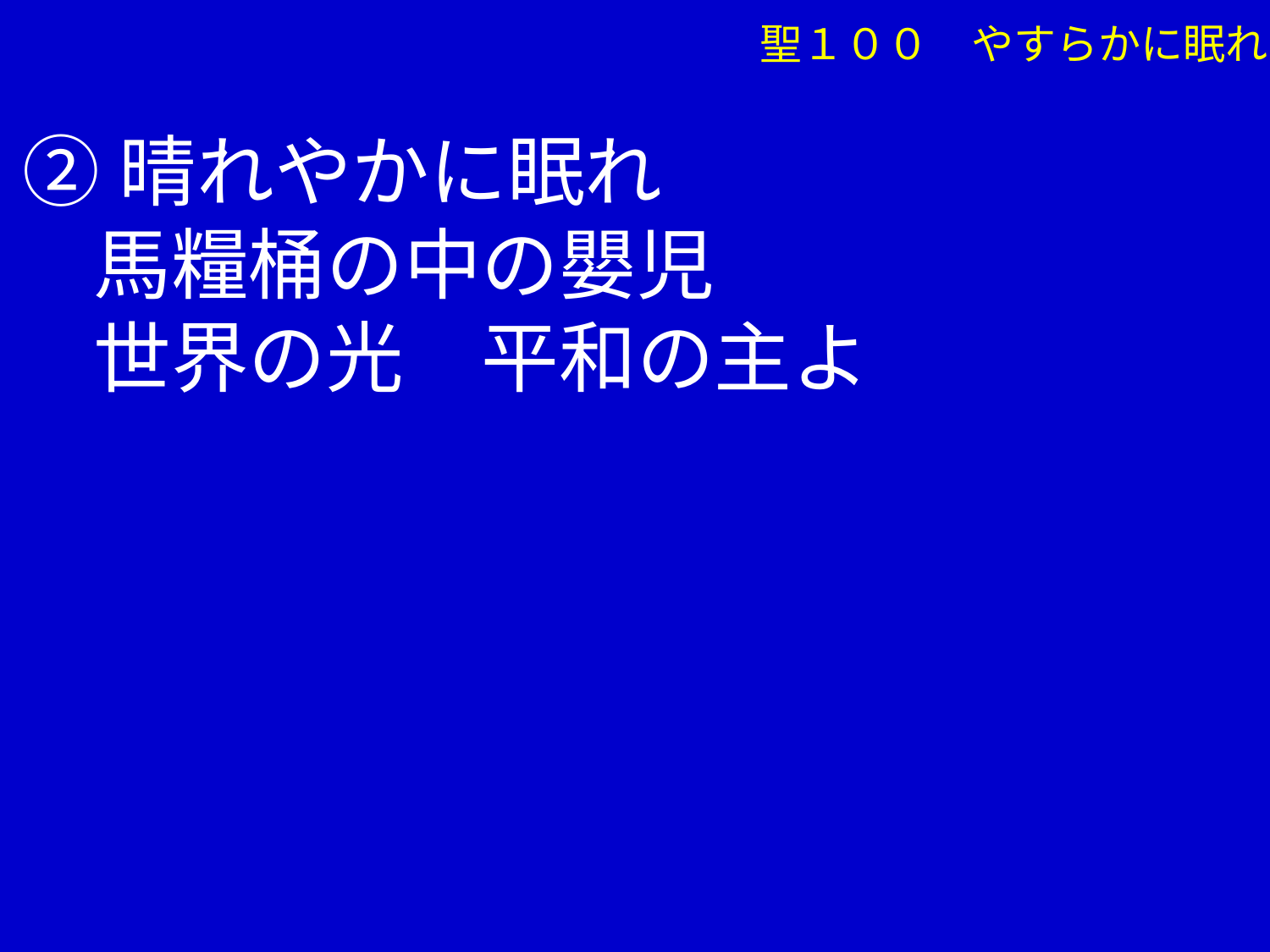

聖１００　やすらかに眠れ
②晴れやかに眠れ
   馬糧桶の中の嬰児
   世界の光　平和の主よ